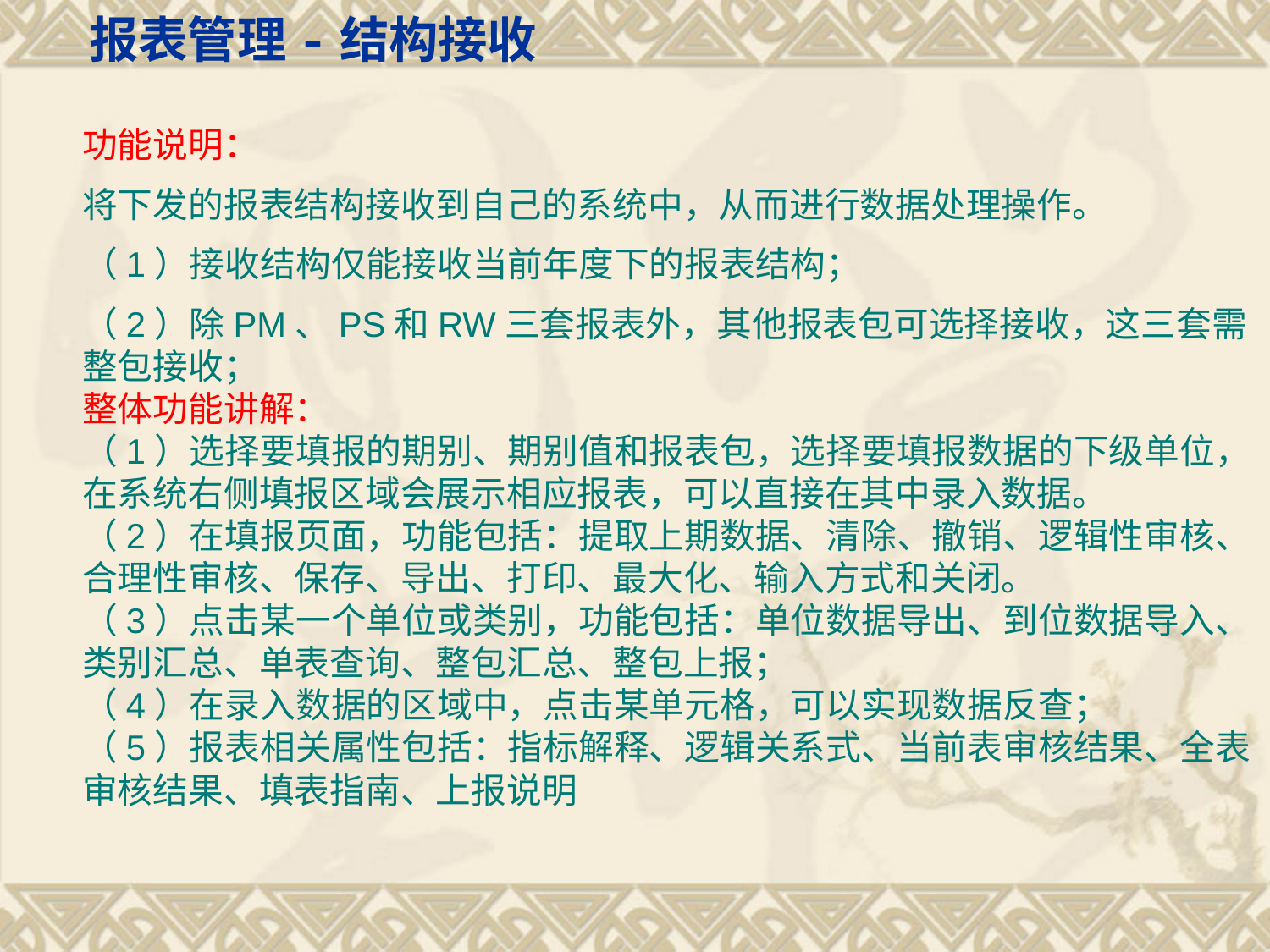

报表管理-结构接收
功能说明：
将下发的报表结构接收到自己的系统中，从而进行数据处理操作。
（1）接收结构仅能接收当前年度下的报表结构；
（2）除PM、PS和RW三套报表外，其他报表包可选择接收，这三套需整包接收；
整体功能讲解：
（1）选择要填报的期别、期别值和报表包，选择要填报数据的下级单位，在系统右侧填报区域会展示相应报表，可以直接在其中录入数据。
（2）在填报页面，功能包括：提取上期数据、清除、撤销、逻辑性审核、合理性审核、保存、导出、打印、最大化、输入方式和关闭。
（3）点击某一个单位或类别，功能包括：单位数据导出、到位数据导入、类别汇总、单表查询、整包汇总、整包上报；
（4）在录入数据的区域中，点击某单元格，可以实现数据反查；
（5）报表相关属性包括：指标解释、逻辑关系式、当前表审核结果、全表审核结果、填表指南、上报说明